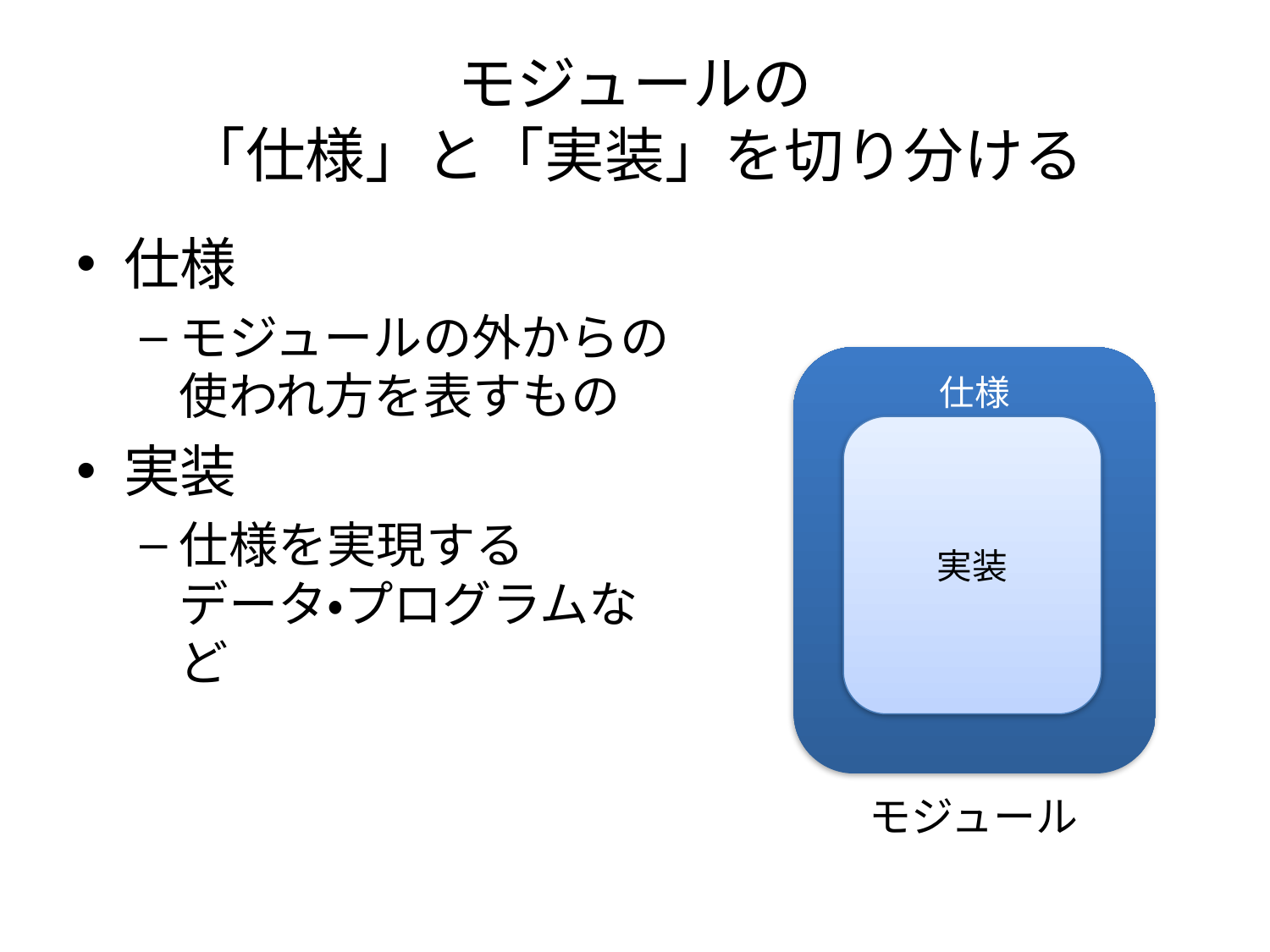

# モジュールの 「仕様」と「実装」を切り分ける
仕様
モジュールの外からの
使われ方を表すもの
実装
仕様を実現する
データ・プログラムなど
仕様
実装
モジュール